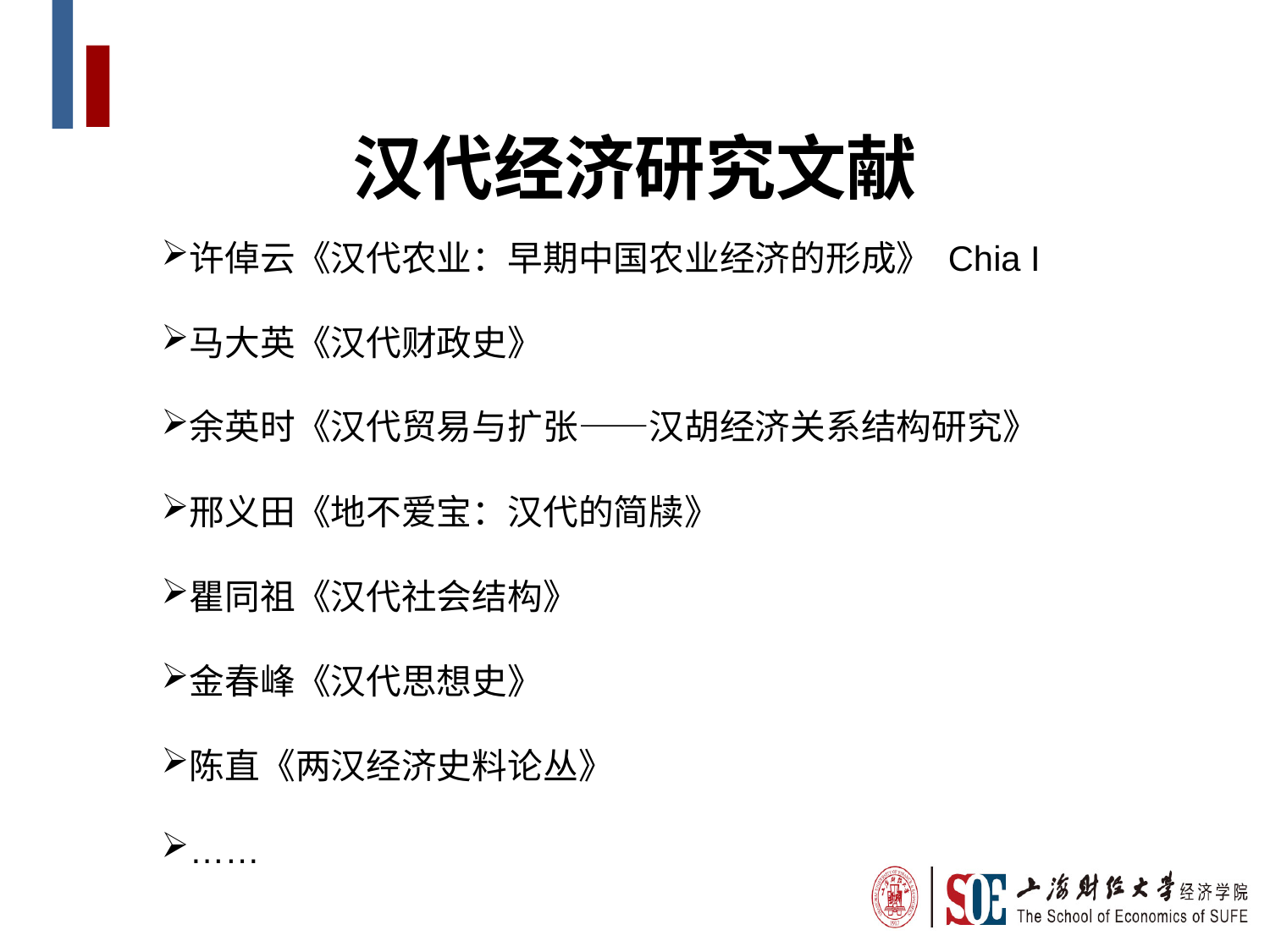

汉代经济研究文献
许倬云《汉代农业：早期中国农业经济的形成》 Chia I
马大英《汉代财政史》
余英时《汉代贸易与扩张——汉胡经济关系结构研究》
邢义田《地不爱宝：汉代的简牍》
瞿同祖《汉代社会结构》
金春峰《汉代思想史》
陈直《两汉经济史料论丛》
……